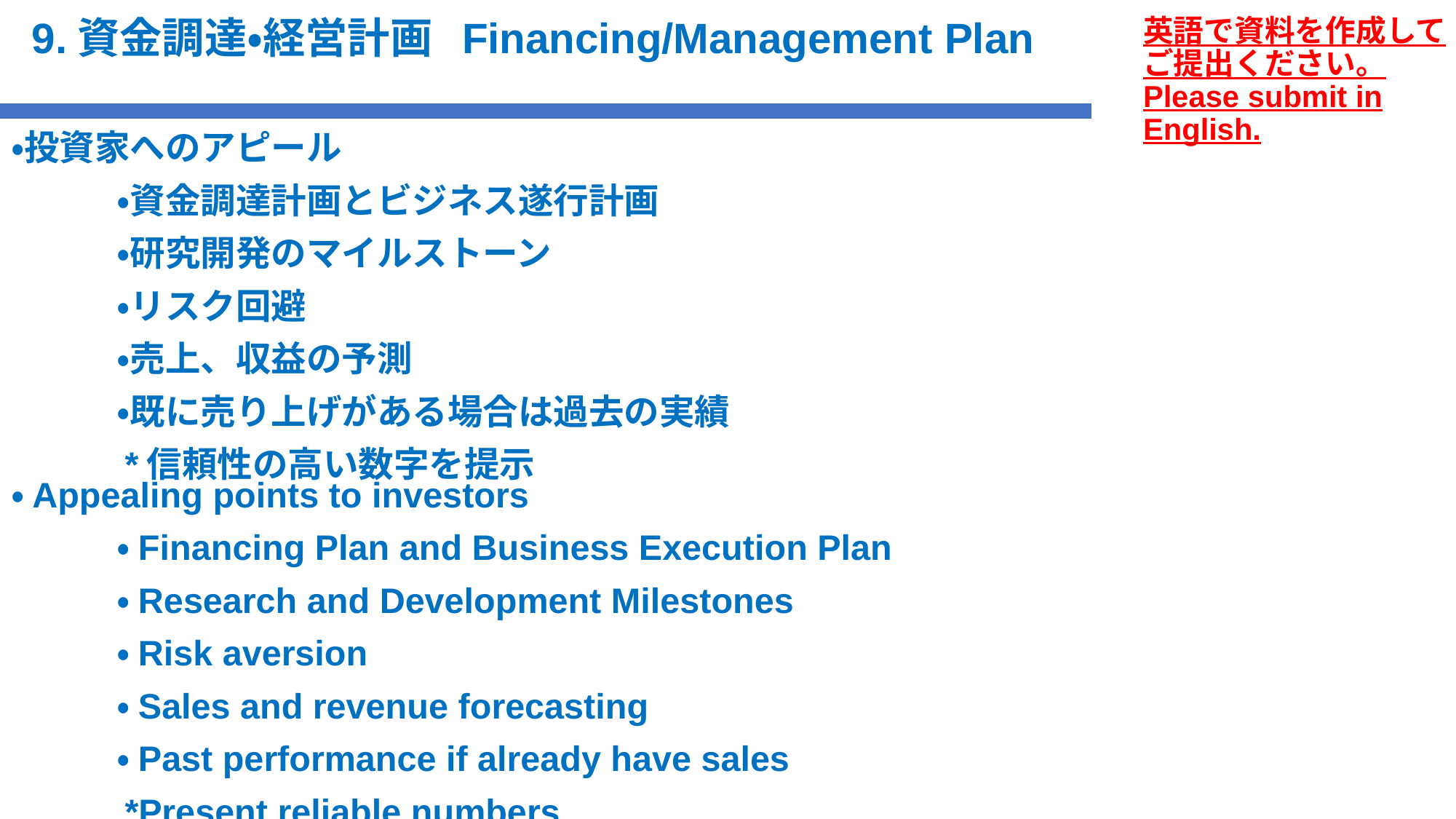

英語で資料を作成してご提出ください。
Please submit in English.
# 9.資金調達・経営計画  Financing/Management Plan
・投資家へのアピール
	・資金調達計画とビジネス遂行計画
		・研究開発のマイルストーン
		・リスク回避
	・売上、収益の予測
	・既に売り上げがある場合は過去の実績
　　　*信頼性の高い数字を提示
・Appealing points to investors
	・Financing Plan and Business Execution Plan
		・Research and Development Milestones
		・Risk aversion
	・Sales and revenue forecasting
	・Past performance if already have sales
　　　*Present reliable numbers